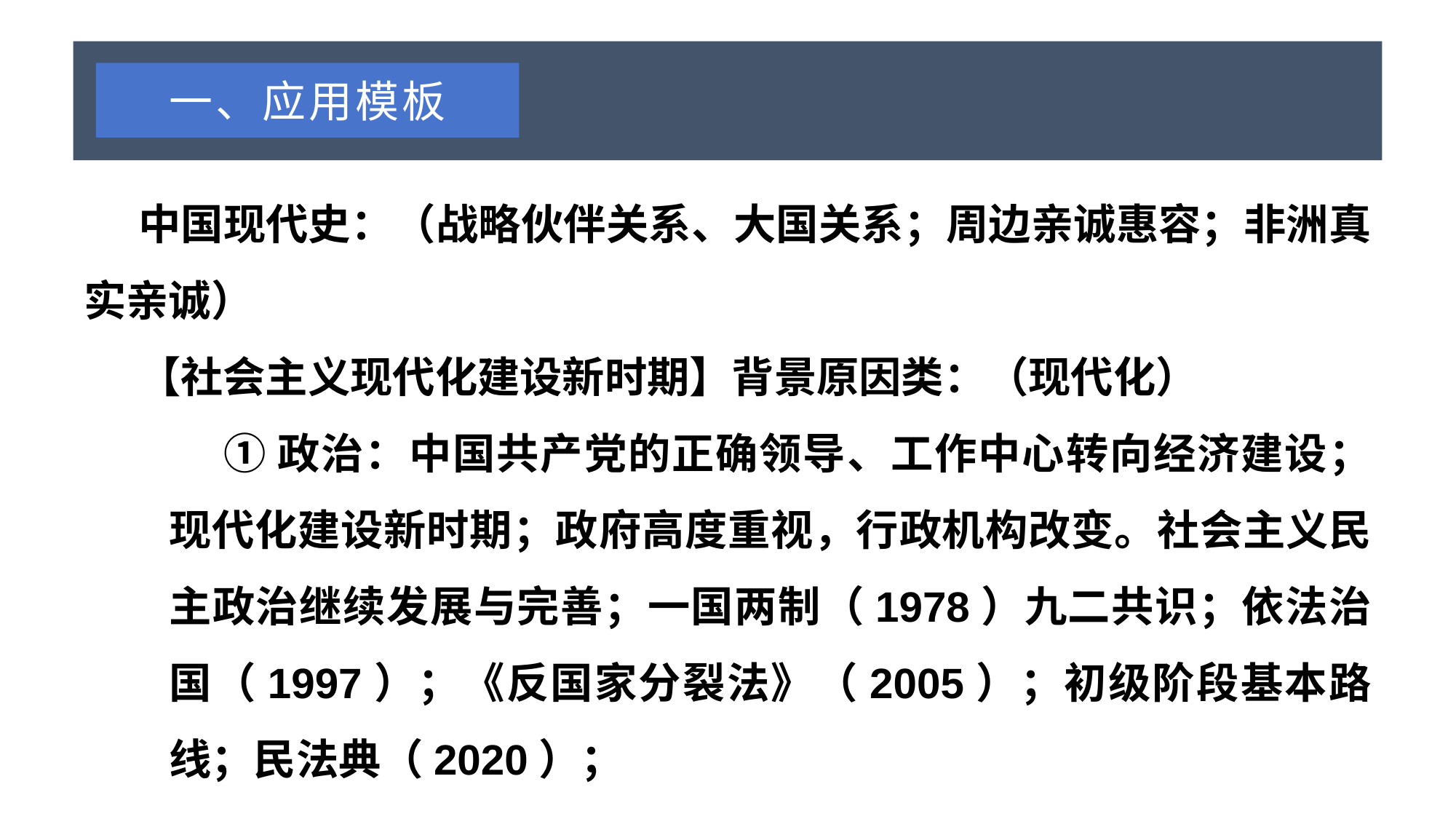

一、应用模板
中国现代史：（战略伙伴关系、大国关系；周边亲诚惠容；非洲真实亲诚）
【社会主义现代化建设新时期】背景原因类：（现代化）
①政治：中国共产党的正确领导、工作中心转向经济建设；现代化建设新时期；政府高度重视，行政机构改变。社会主义民主政治继续发展与完善；一国两制（1978）九二共识；依法治国（1997）；《反国家分裂法》（2005）；初级阶段基本路线；民法典（2020）；